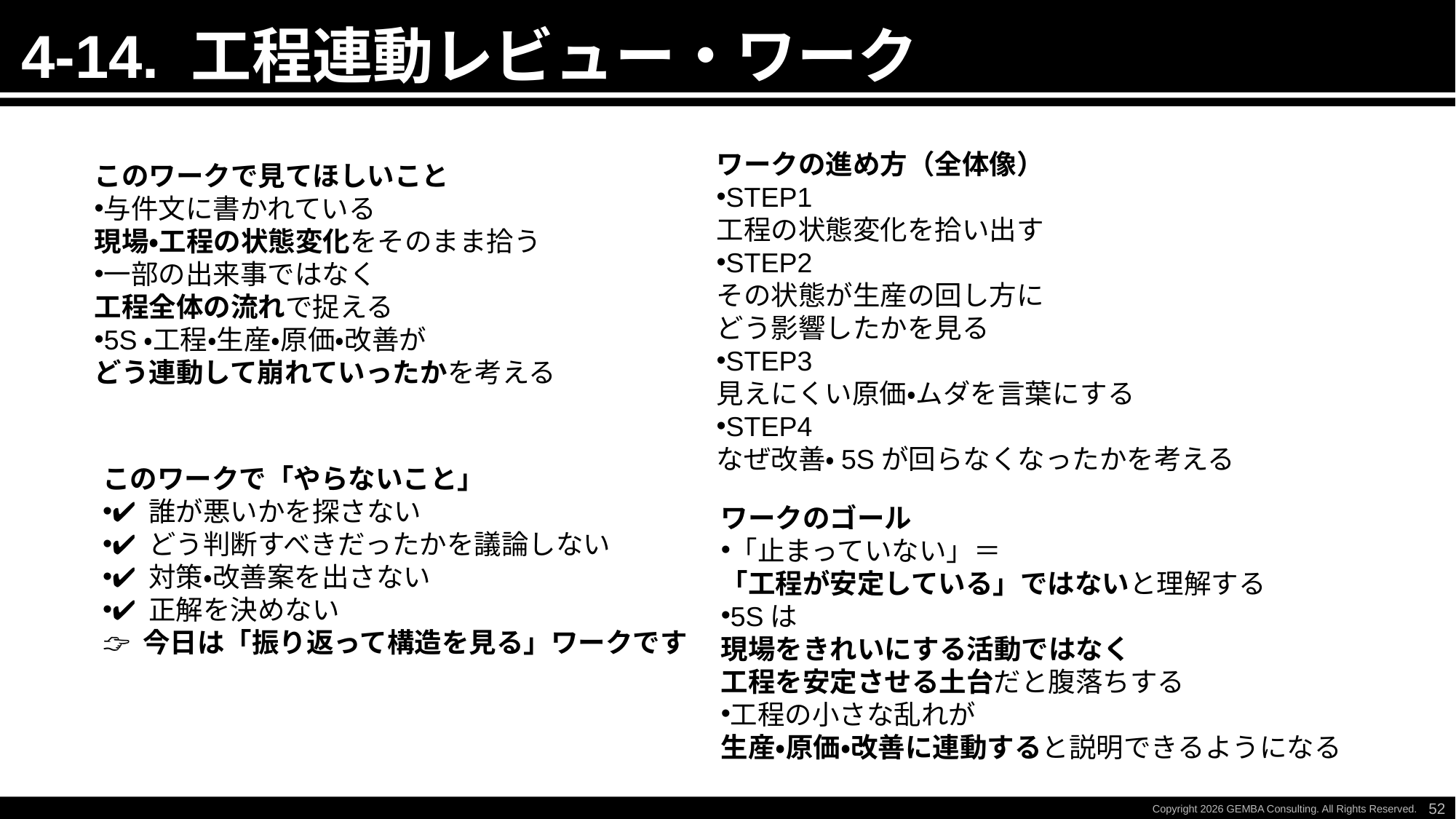

4-14. 工程連動レビュー・ワーク
ワークの進め方（全体像）
STEP1
工程の状態変化を拾い出す
STEP2
その状態が生産の回し方に
どう影響したかを見る
STEP3
見えにくい原価・ムダを言葉にする
STEP4
なぜ改善・5Sが回らなくなったかを考える
このワークで見てほしいこと
与件文に書かれている
現場・工程の状態変化をそのまま拾う
一部の出来事ではなく
工程全体の流れで捉える
5S・工程・生産・原価・改善が
どう連動して崩れていったかを考える
このワークで「やらないこと」
✔ 誰が悪いかを探さない
✔ どう判断すべきだったかを議論しない
✔ 対策・改善案を出さない
✔ 正解を決めない
👉 今日は「振り返って構造を見る」ワークです
ワークのゴール
「止まっていない」＝
「工程が安定している」ではないと理解する
5Sは
現場をきれいにする活動ではなく
工程を安定させる土台だと腹落ちする
工程の小さな乱れが
生産・原価・改善に連動すると説明できるようになる
52